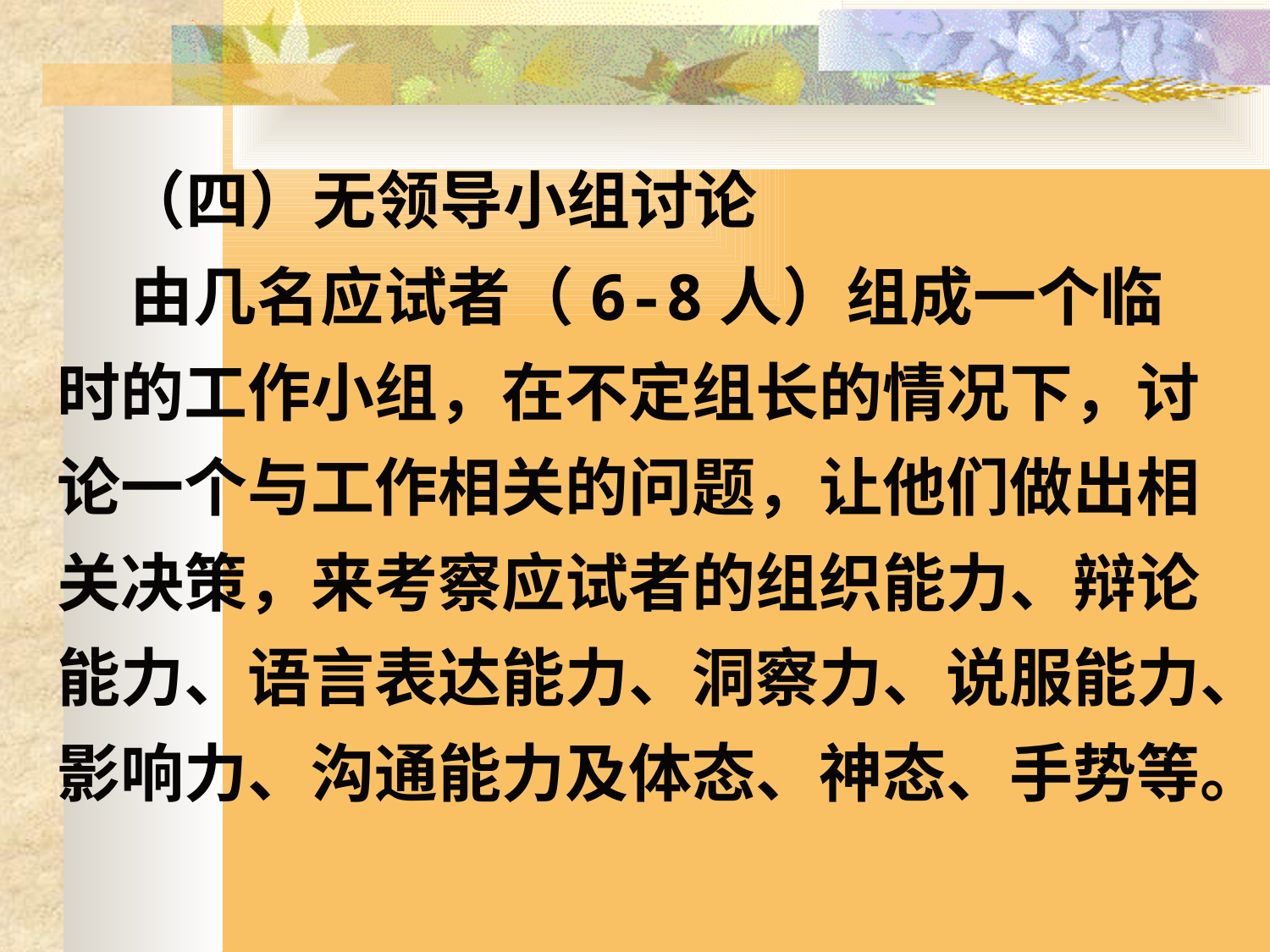

（四）无领导小组讨论
    由几名应试者（6-8人）组成一个临时的工作小组，在不定组长的情况下，讨论一个与工作相关的问题，让他们做出相关决策，来考察应试者的组织能力、辩论能力、语言表达能力、洞察力、说服能力、影响力、沟通能力及体态、神态、手势等。